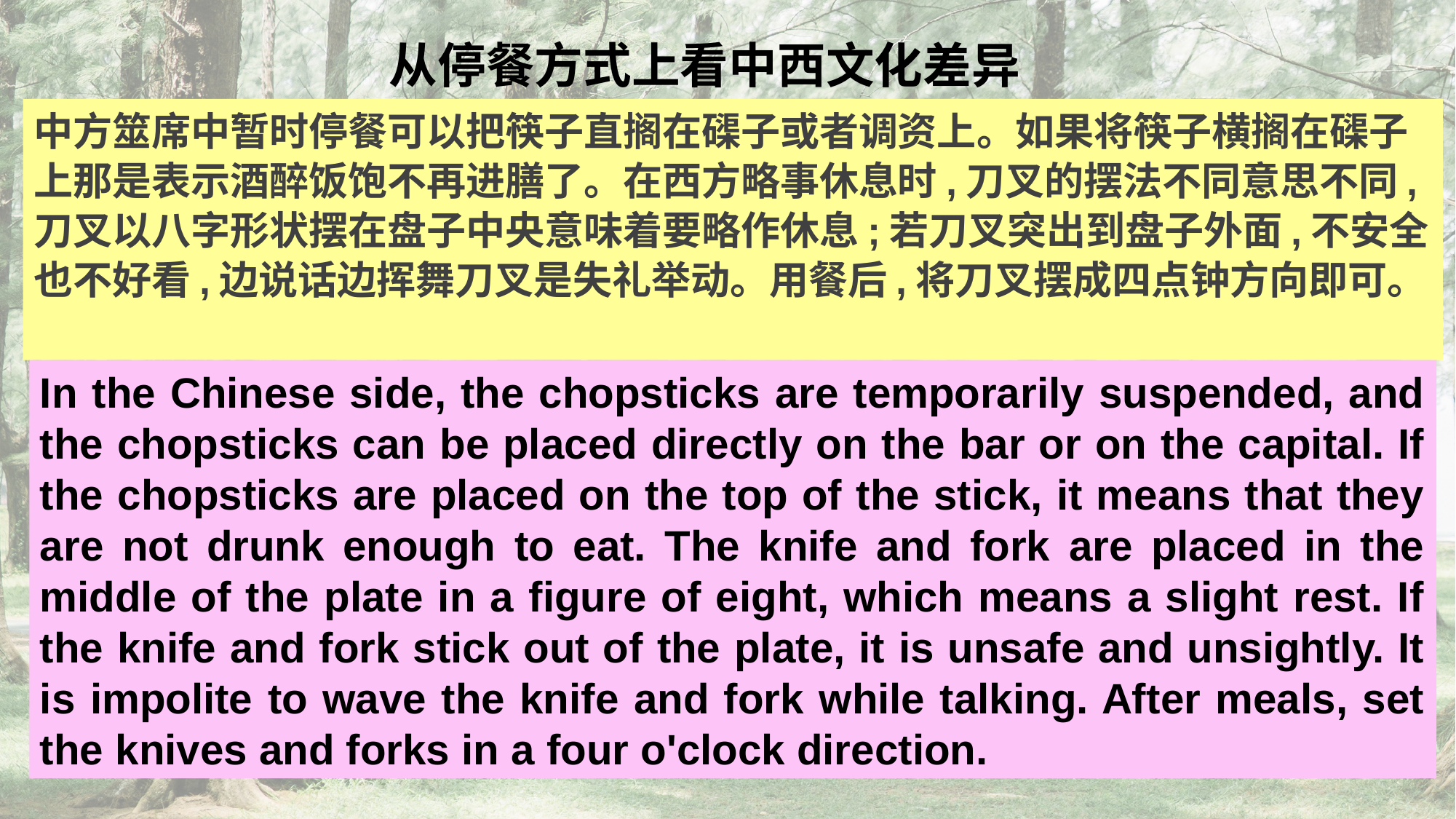

# 从停餐方式上看中西文化差异
中方筮席中暂时停餐可以把筷子直搁在磲子或者调资上。如果将筷子横搁在磲子上那是表示酒醉饭饱不再进膳了。在西方略事休息时,刀叉的摆法不同意思不同,刀叉以八字形状摆在盘子中央意味着要略作休息;若刀叉突出到盘子外面,不安全也不好看,边说话边挥舞刀叉是失礼举动。用餐后,将刀叉摆成四点钟方向即可。

In the Chinese side, the chopsticks are temporarily suspended, and the chopsticks can be placed directly on the bar or on the capital. If the chopsticks are placed on the top of the stick, it means that they are not drunk enough to eat. The knife and fork are placed in the middle of the plate in a figure of eight, which means a slight rest. If the knife and fork stick out of the plate, it is unsafe and unsightly. It is impolite to wave the knife and fork while talking. After meals, set the knives and forks in a four o'clock direction.